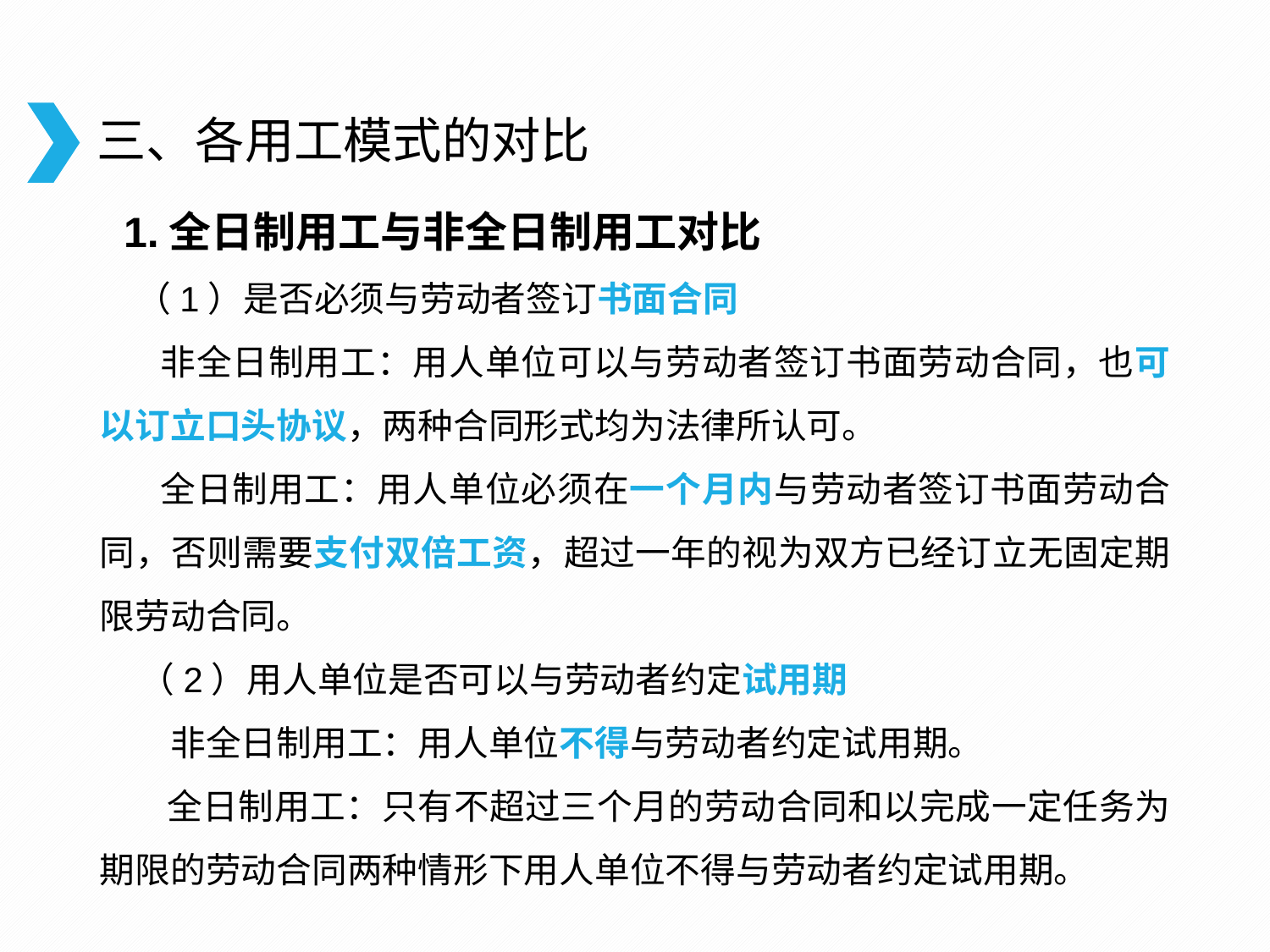

# 三、各用工模式的对比
1.全日制用工与非全日制用工对比
    （1）是否必须与劳动者签订书面合同
      非全日制用工：用人单位可以与劳动者签订书面劳动合同，也可以订立口头协议，两种合同形式均为法律所认可。
      全日制用工：用人单位必须在一个月内与劳动者签订书面劳动合同，否则需要支付双倍工资，超过一年的视为双方已经订立无固定期限劳动合同。
    （2）用人单位是否可以与劳动者约定试用期
　　非全日制用工：用人单位不得与劳动者约定试用期。
       全日制用工：只有不超过三个月的劳动合同和以完成一定任务为期限的劳动合同两种情形下用人单位不得与劳动者约定试用期。
13